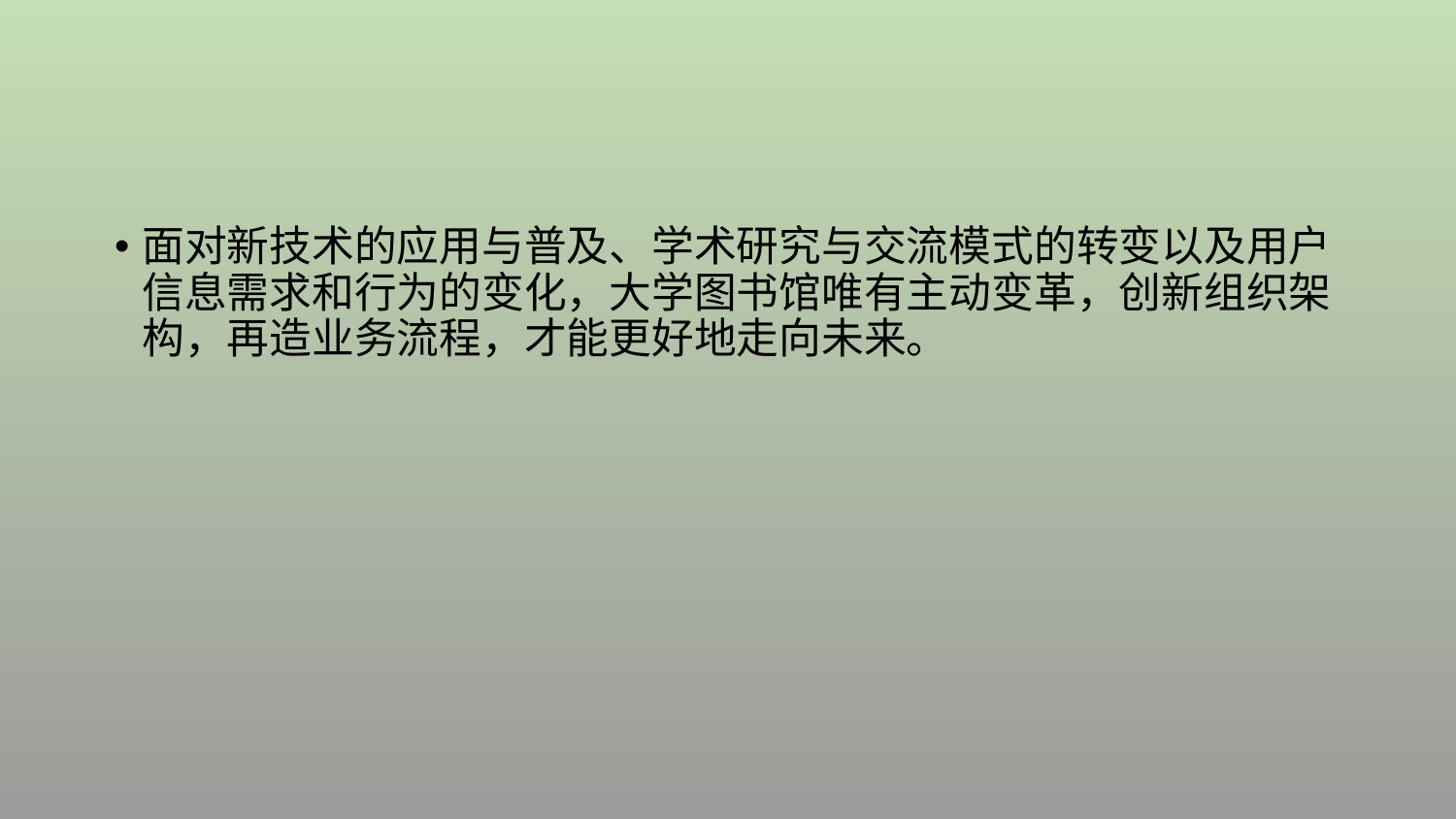

#
面对新技术的应用与普及、学术研究与交流模式的转变以及用户信息需求和行为的变化，大学图书馆唯有主动变革，创新组织架构，再造业务流程，才能更好地走向未来。